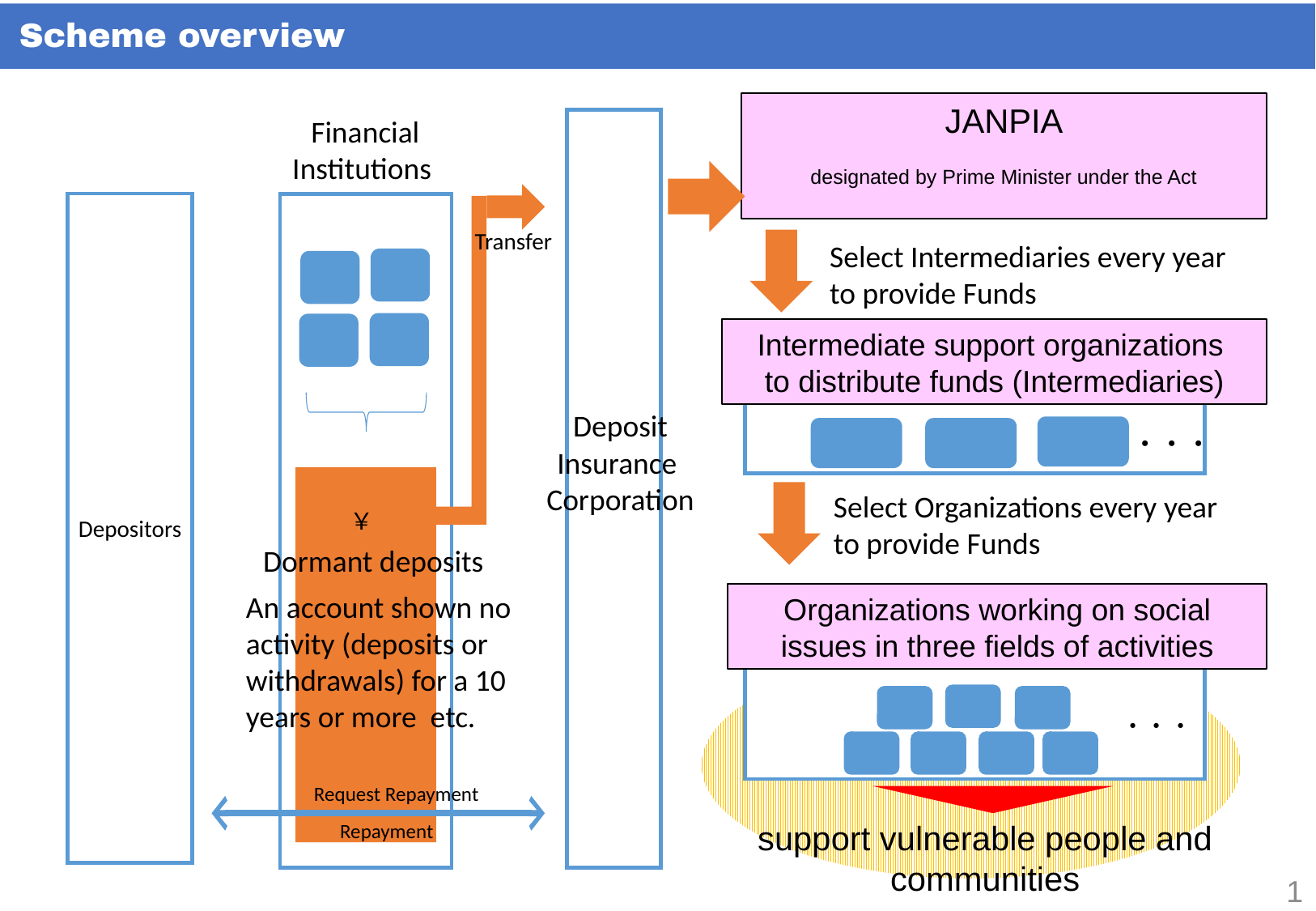

# Scheme overview
JANPIA

designated by Prime Minister under the Act

Financial Institutions

Depositors
Transfer
 Select Intermediaries every year
 to provide Funds

Intermediate support organizations
to distribute funds (Intermediaries)

Deposit
Insurance
Corporation
・・・

 Select Organizations every year
 to provide Funds

￥
Dormant deposits
An account shown no activity (deposits or withdrawals) for a 10 years or more  etc.
Organizations working on social issues in three fields of activities

・・・
Request Repayment

support vulnerable people and communities
Repayment
1